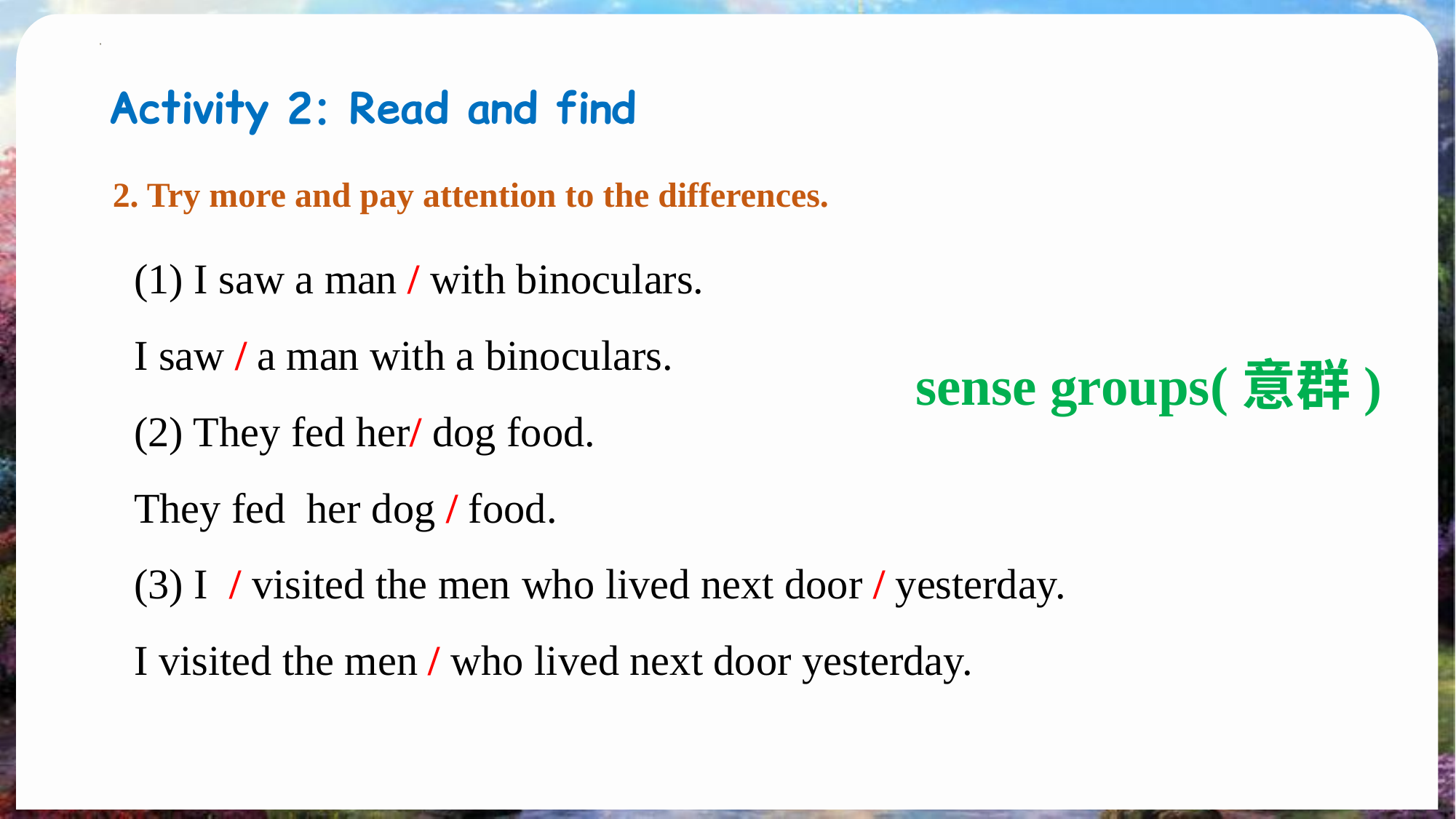

Activity 2: Read and find
2. Try more and pay attention to the differences.
(1) I saw a man / with binoculars.
I saw / a man with a binoculars.
(2) They fed her/ dog food.
They fed  her dog / food.
(3) I  / visited the men who lived next door / yesterday.
I visited the men / who lived next door yesterday.
sense groups(意群)